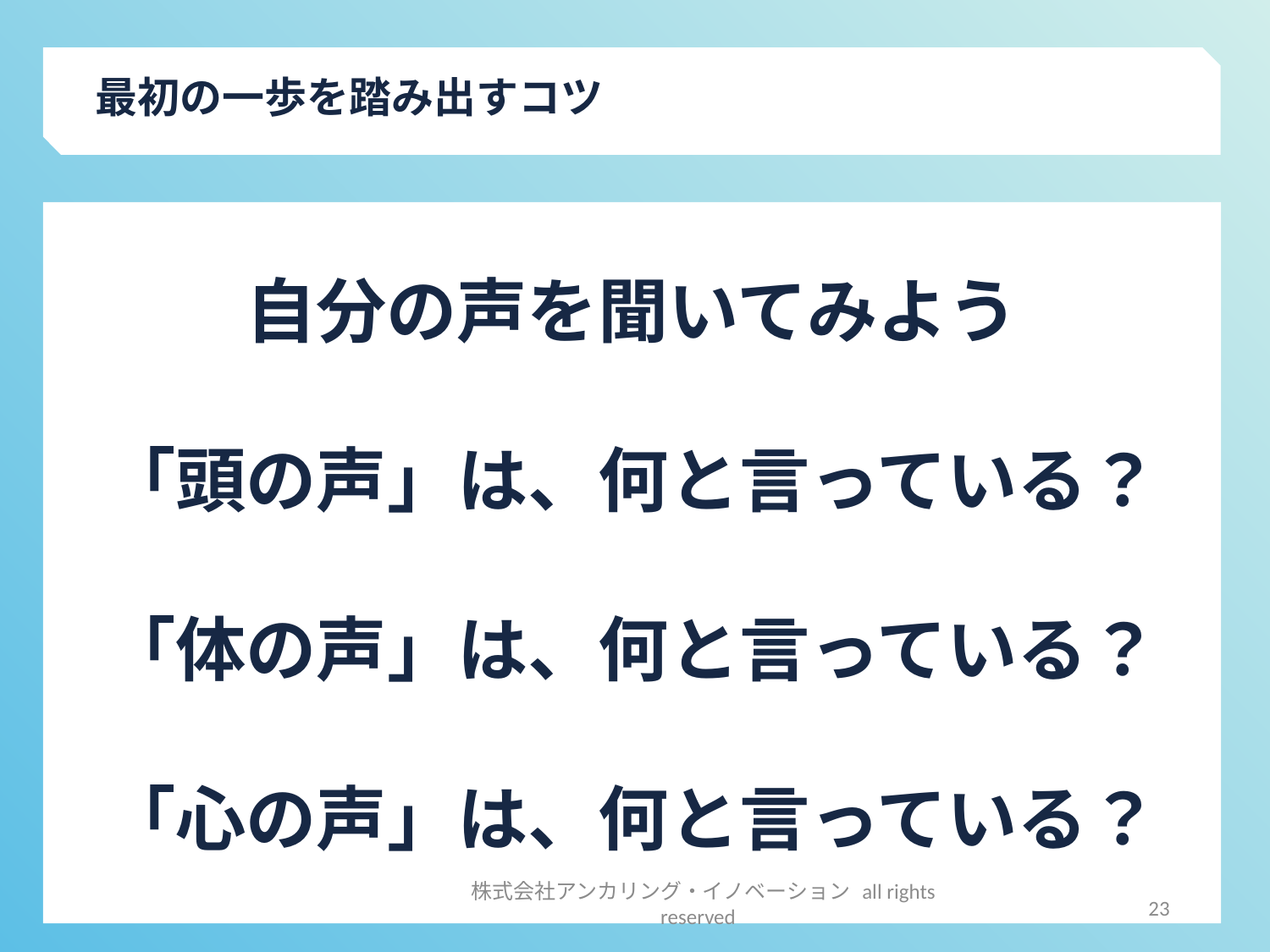

最初の一歩を踏み出すコツ

自分の声を聞いてみよう

「頭の声」は、何と言っている？

「体の声」は、何と言っている？

「心の声」は、何と言っている？

23
株式会社アンカリング・イノベーション all rights reserved